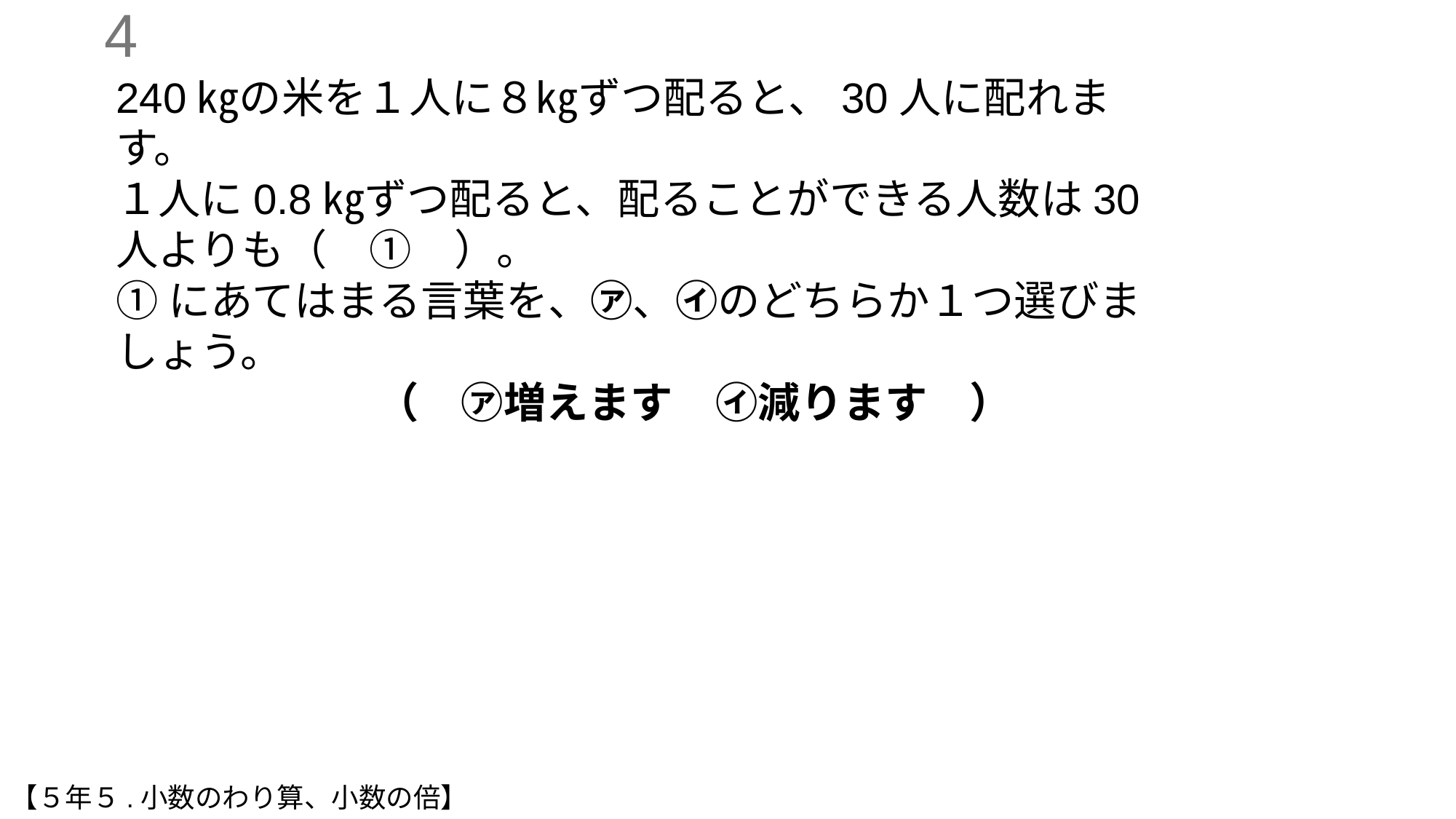

4
240㎏の米を１人に８㎏ずつ配ると、30人に配れます。
１人に0.8㎏ずつ配ると、配ることができる人数は30人よりも（　①　）。
①にあてはまる言葉を、㋐、㋑のどちらか１つ選びましょう。
（　㋐増えます　㋑減ります　）
【５年５.小数のわり算、小数の倍】